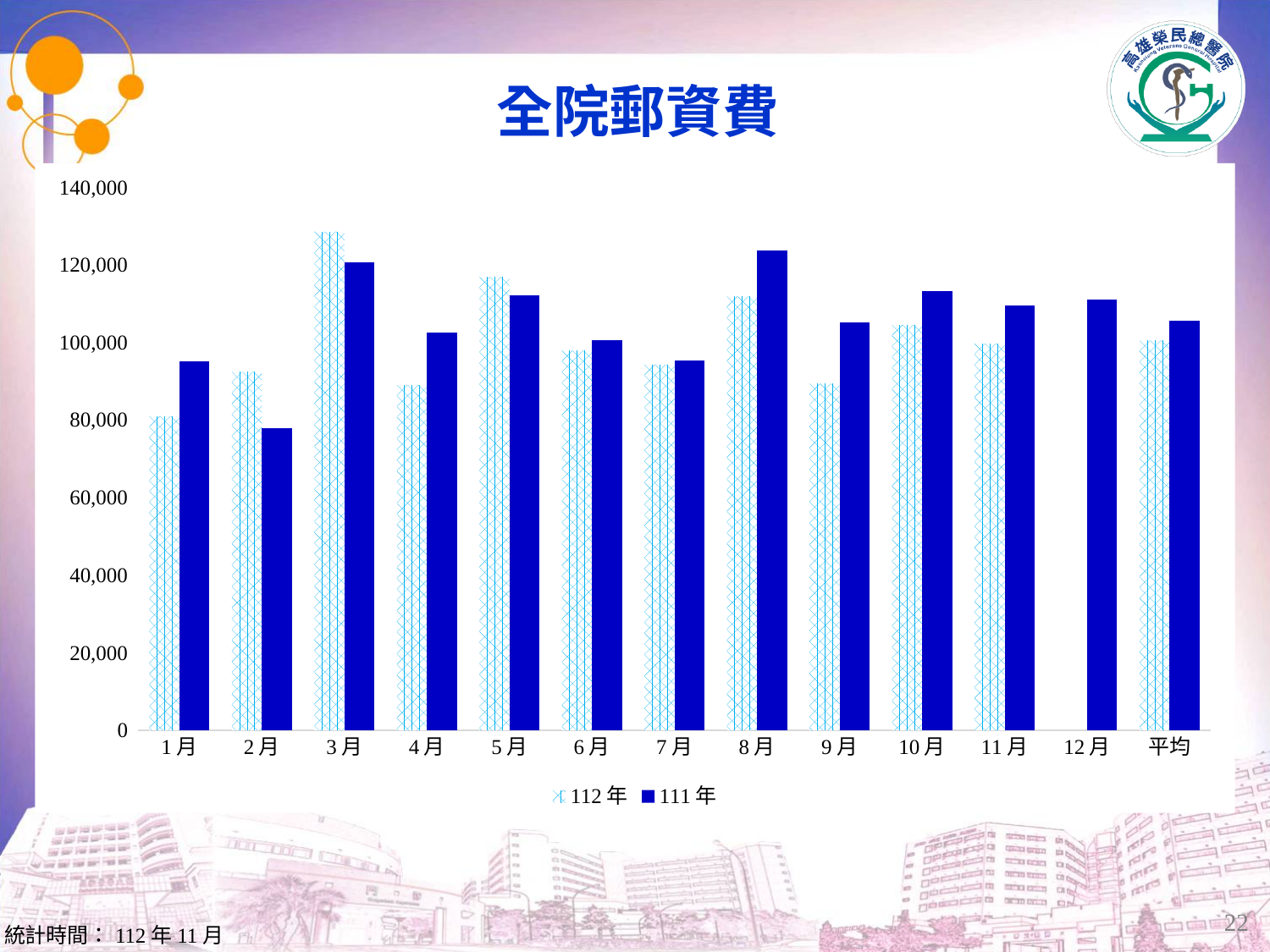

# 全院郵資費

### Chart

| Category |  |  |
|---|---|---|
| 1月 | 81013.0 | 95099.0 |
| 2月 | 92475.0 | 77862.0 |
| 3月 | 128593.0 | 120660.0 |
| 4月 | 89034.0 | 102654.0 |
| 5月 | 116887.0 | 112075.0 |
| 6月 | 97923.0 | 100696.0 |
| 7月 | 94317.0 | 95442.0 |
| 8月 | 111861.0 | 123801.0 |
| 9月 | 89393.0 | 105306.0 |
| 10月 | 104549.0 | 113239.0 |
| 11月 | 99696.0 | 109459.0 |
| 12月 | None | 111107.0 |
| 平均 | 100521.90909090909 | 105616.66666666667 |
22
統計時間：112年11月